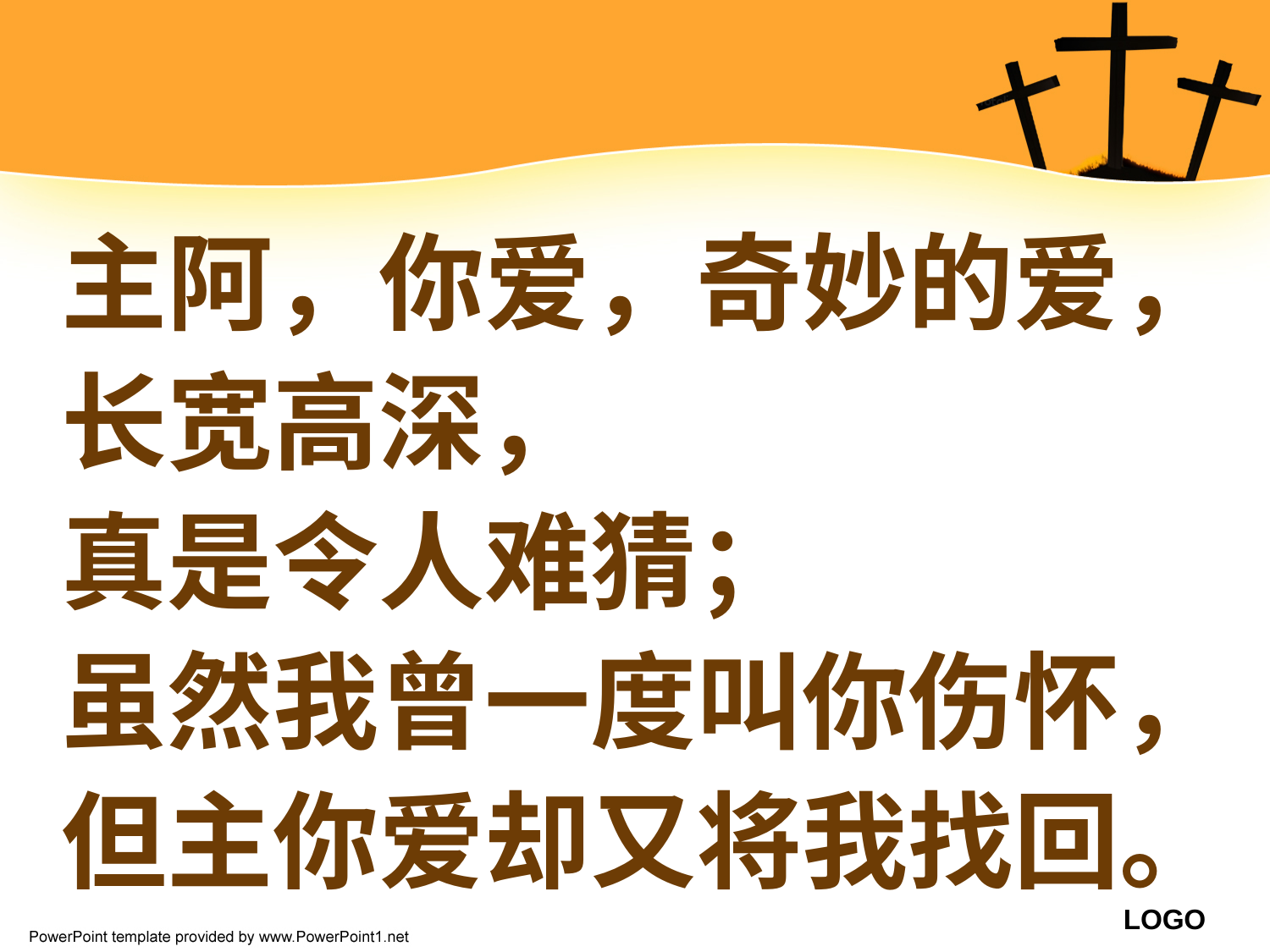

主阿，你爱，奇妙的爱，
长宽高深，
真是令人难猜；
虽然我曾一度叫你伤怀，
但主你爱却又将我找回。